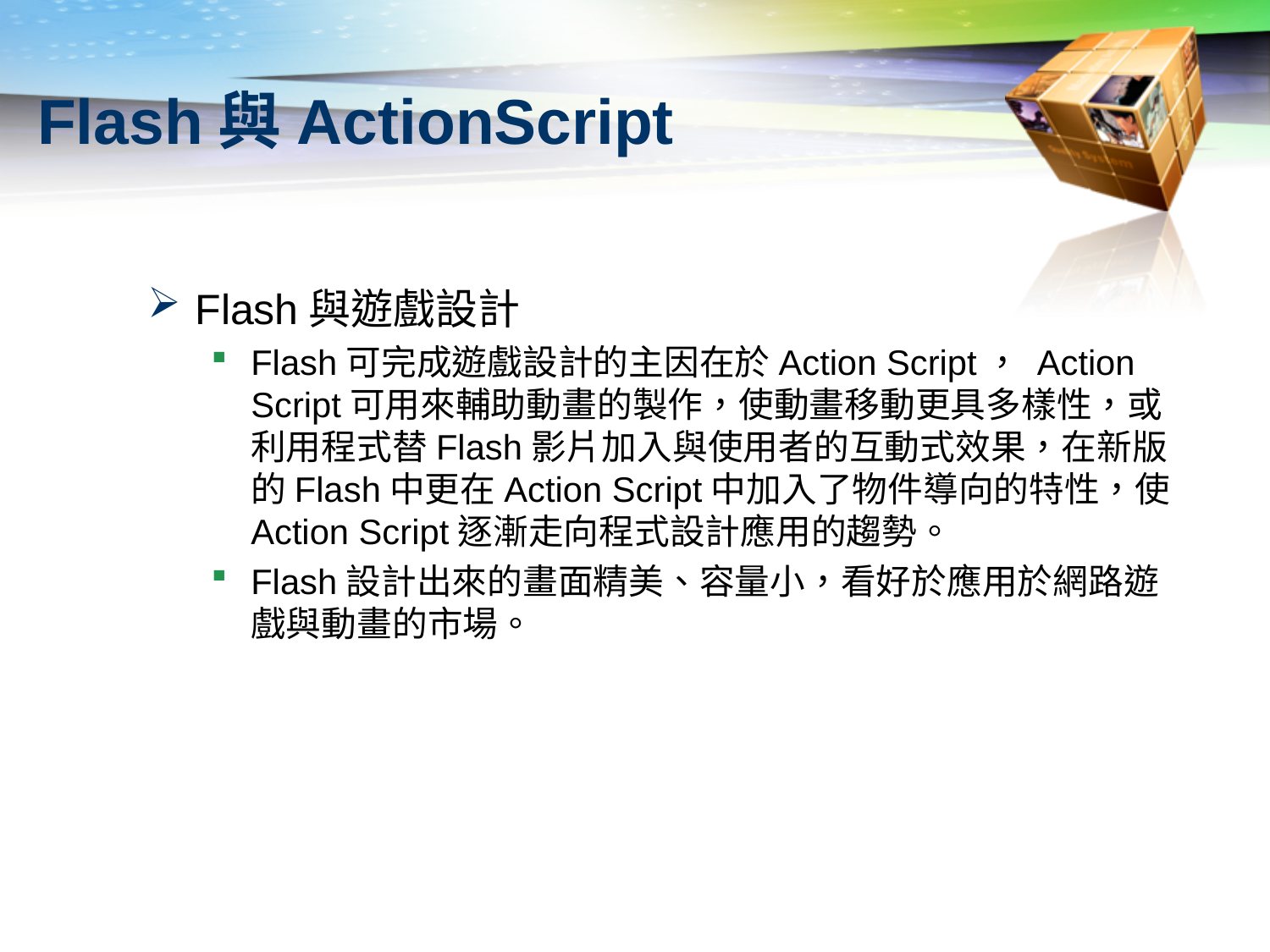

# Flash與ActionScript
Flash與遊戲設計
Flash可完成遊戲設計的主因在於Action Script， Action Script可用來輔助動畫的製作，使動畫移動更具多樣性，或利用程式替Flash影片加入與使用者的互動式效果，在新版的Flash中更在Action Script中加入了物件導向的特性，使Action Script逐漸走向程式設計應用的趨勢。
Flash設計出來的畫面精美、容量小，看好於應用於網路遊戲與動畫的市場。